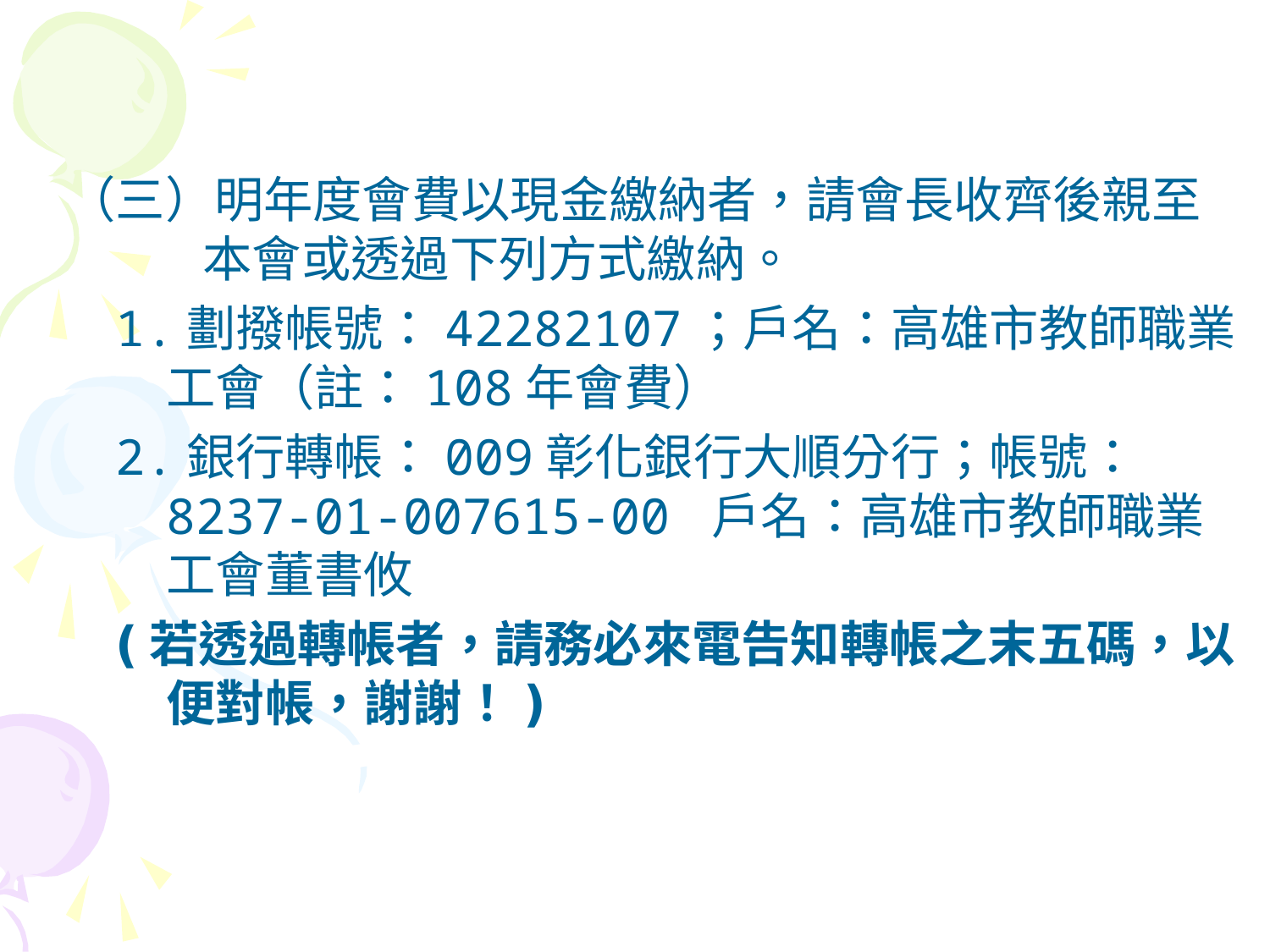

（三）明年度會費以現金繳納者，請會長收齊後親至本會或透過下列方式繳納。
1.劃撥帳號：42282107；戶名：高雄市教師職業工會（註：108年會費）
2.銀行轉帳：009彰化銀行大順分行；帳號：8237-01-007615-00 戶名：高雄市教師職業工會董書攸
(若透過轉帳者，請務必來電告知轉帳之末五碼，以便對帳，謝謝！)